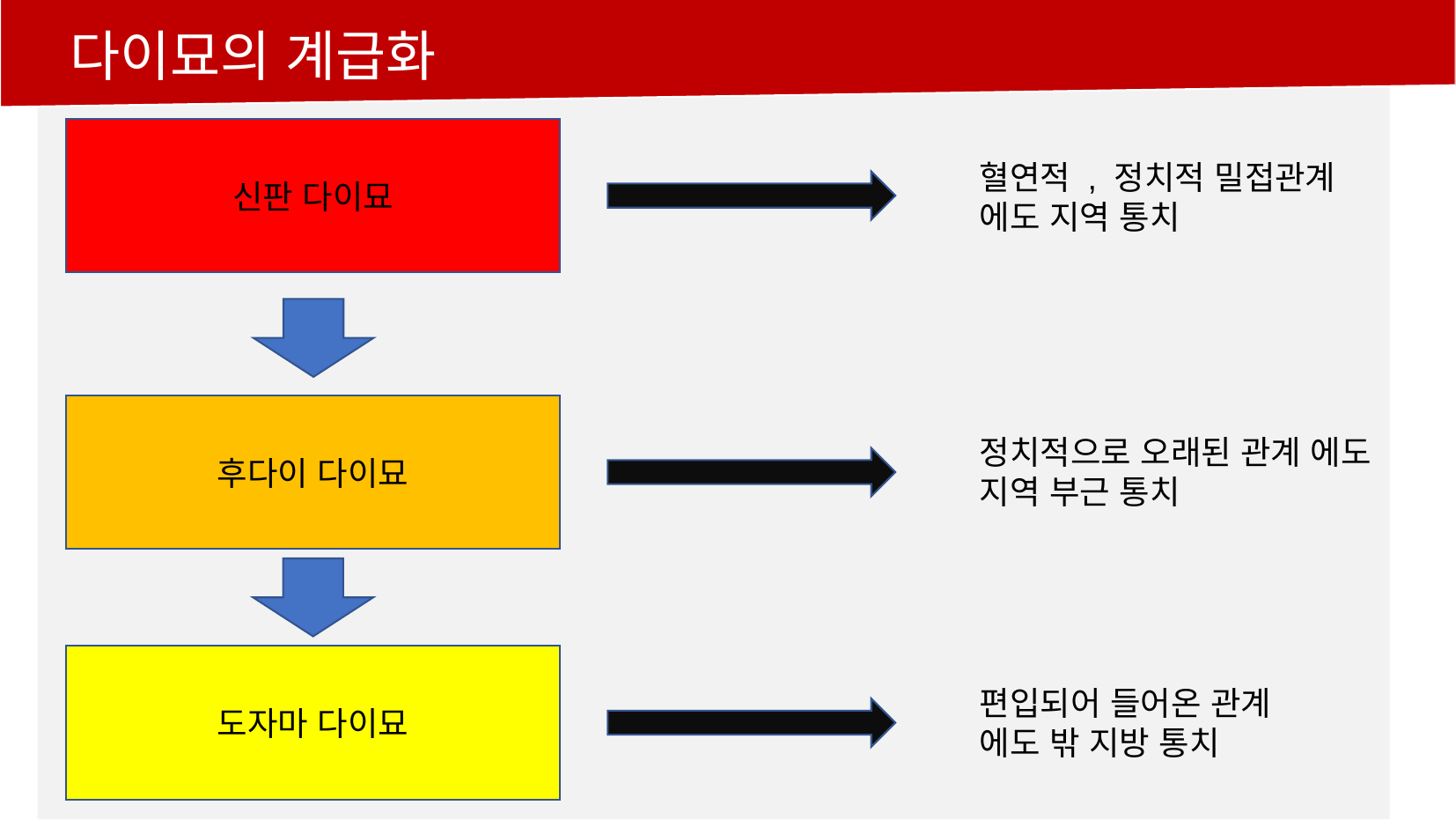

다이묘의 계급화

신판 다이묘
혈연적 , 정치적 밀접관계
에도 지역 통치

후다이 다이묘
정치적으로 오래된 관계 에도 지역 부근 통치

도자마 다이묘
편입되어 들어온 관계
에도 밖 지방 통치